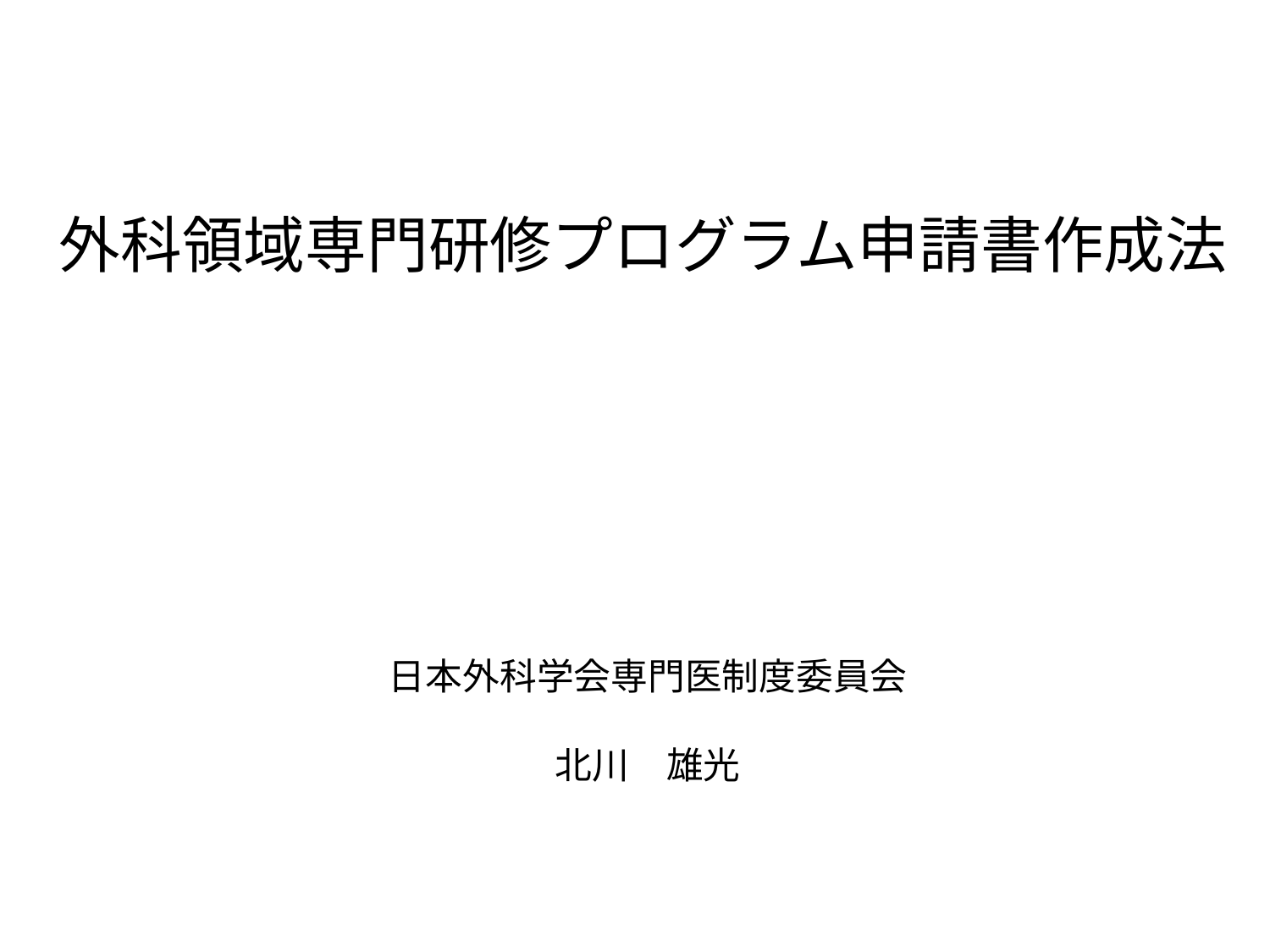

# 外科領域専門研修プログラム申請書作成法
日本外科学会専門医制度委員会

北川　雄光